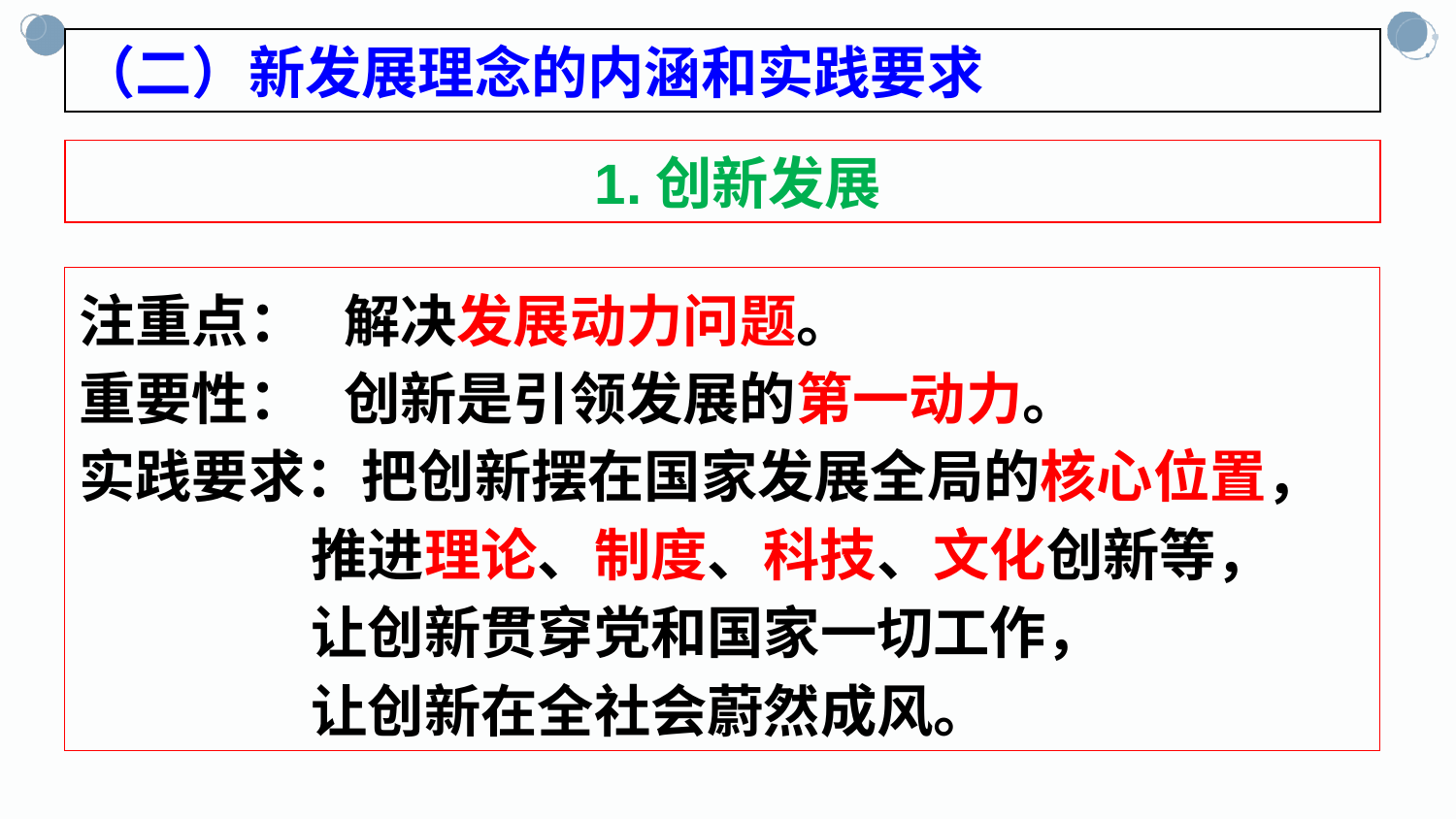

（二）新发展理念的内涵和实践要求
  1.创新发展
注重点：   解决发展动力问题。
重要性：   创新是引领发展的第一动力。
实践要求：把创新摆在国家发展全局的核心位置，
                 推进理论、制度、科技、文化创新等，
                 让创新贯穿党和国家一切工作，
                 让创新在全社会蔚然成风。